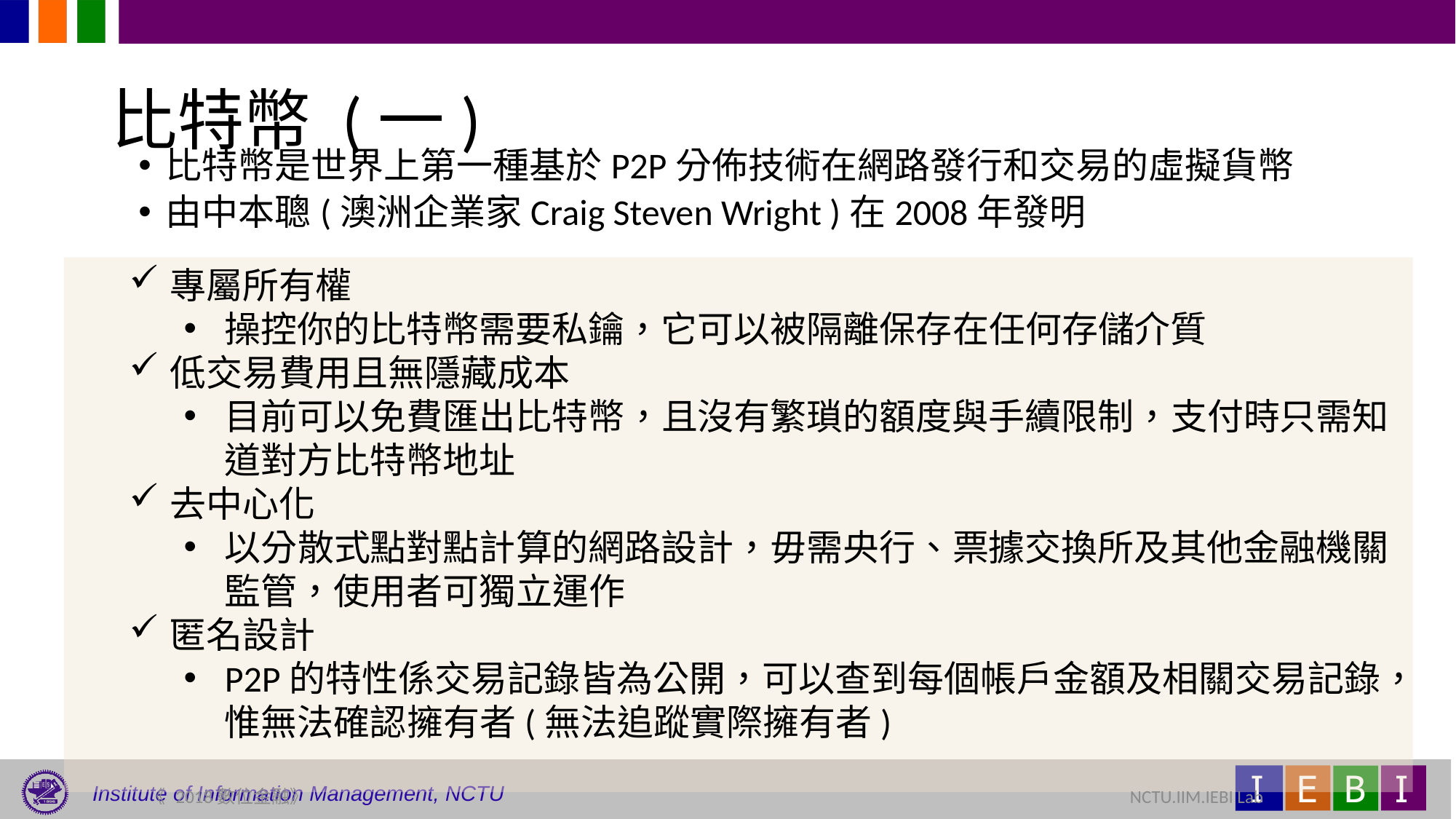

# 比特幣 (一)
比特幣是世界上第一種基於P2P分佈技術在網路發行和交易的虛擬貨幣
由中本聰(澳洲企業家Craig Steven Wright )在2008年發明

專屬所有權
操控你的比特幣需要私鑰，它可以被隔離保存在任何存儲介質
低交易費用且無隱藏成本
目前可以免費匯出比特幣，且沒有繁瑣的額度與手續限制，支付時只需知道對方比特幣地址
去中心化
以分散式點對點計算的網路設計，毋需央行、票據交換所及其他金融機關監管，使用者可獨立運作
匿名設計
P2P的特性係交易記錄皆為公開，可以查到每個帳戶金額及相關交易記錄，惟無法確認擁有者(無法追蹤實際擁有者)

87
《 2018數位金融》                                                                                                                                             	NCTU.IIM.IEBI Lab